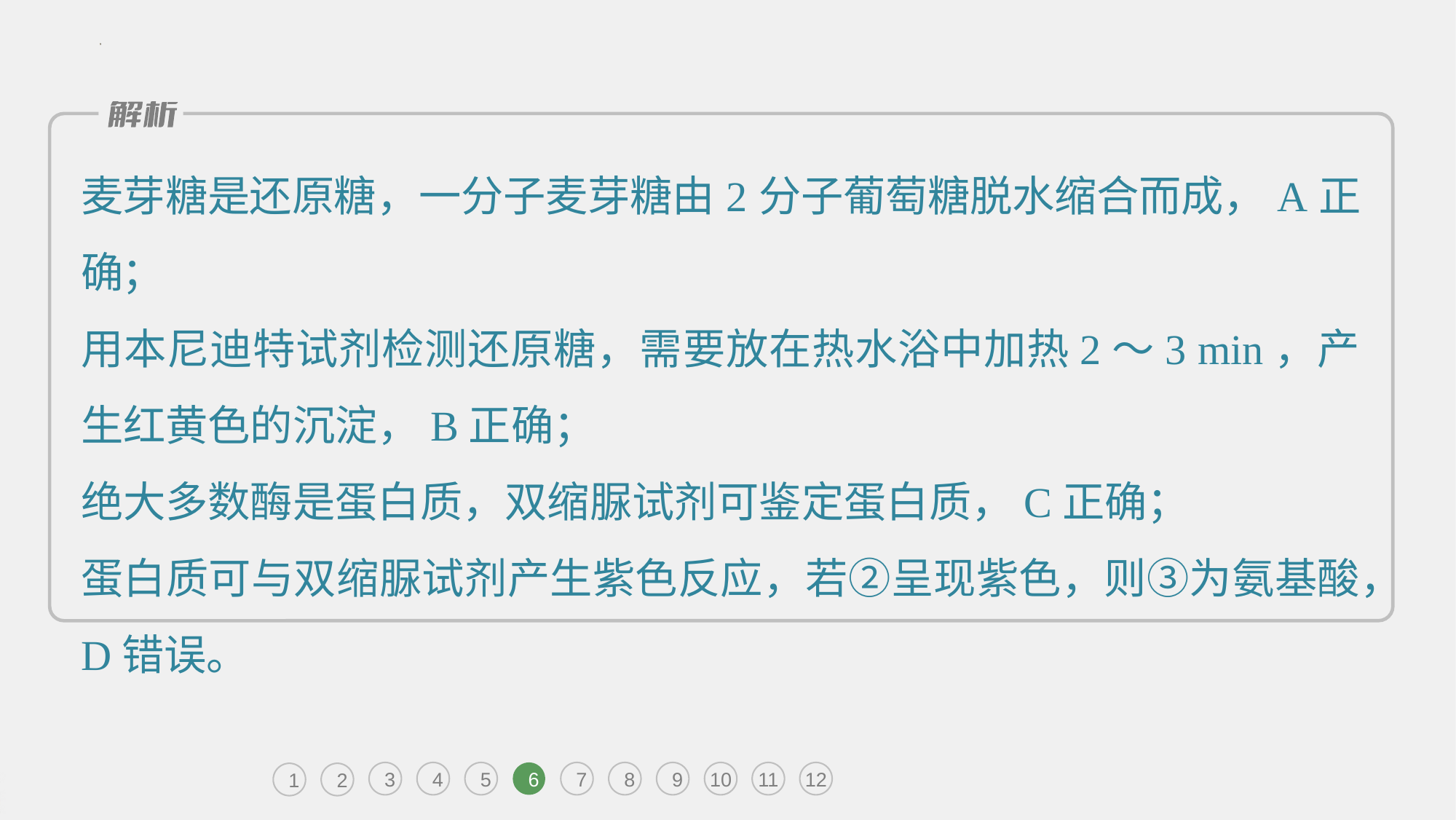

麦芽糖是还原糖，一分子麦芽糖由2分子葡萄糖脱水缩合而成，A正确；
用本尼迪特试剂检测还原糖，需要放在热水浴中加热2～3 min，产生红黄色的沉淀，B正确；
绝大多数酶是蛋白质，双缩脲试剂可鉴定蛋白质，C正确；
蛋白质可与双缩脲试剂产生紫色反应，若②呈现紫色，则③为氨基酸，D错误。
3
4
5
6
7
8
9
10
11
12
1
2